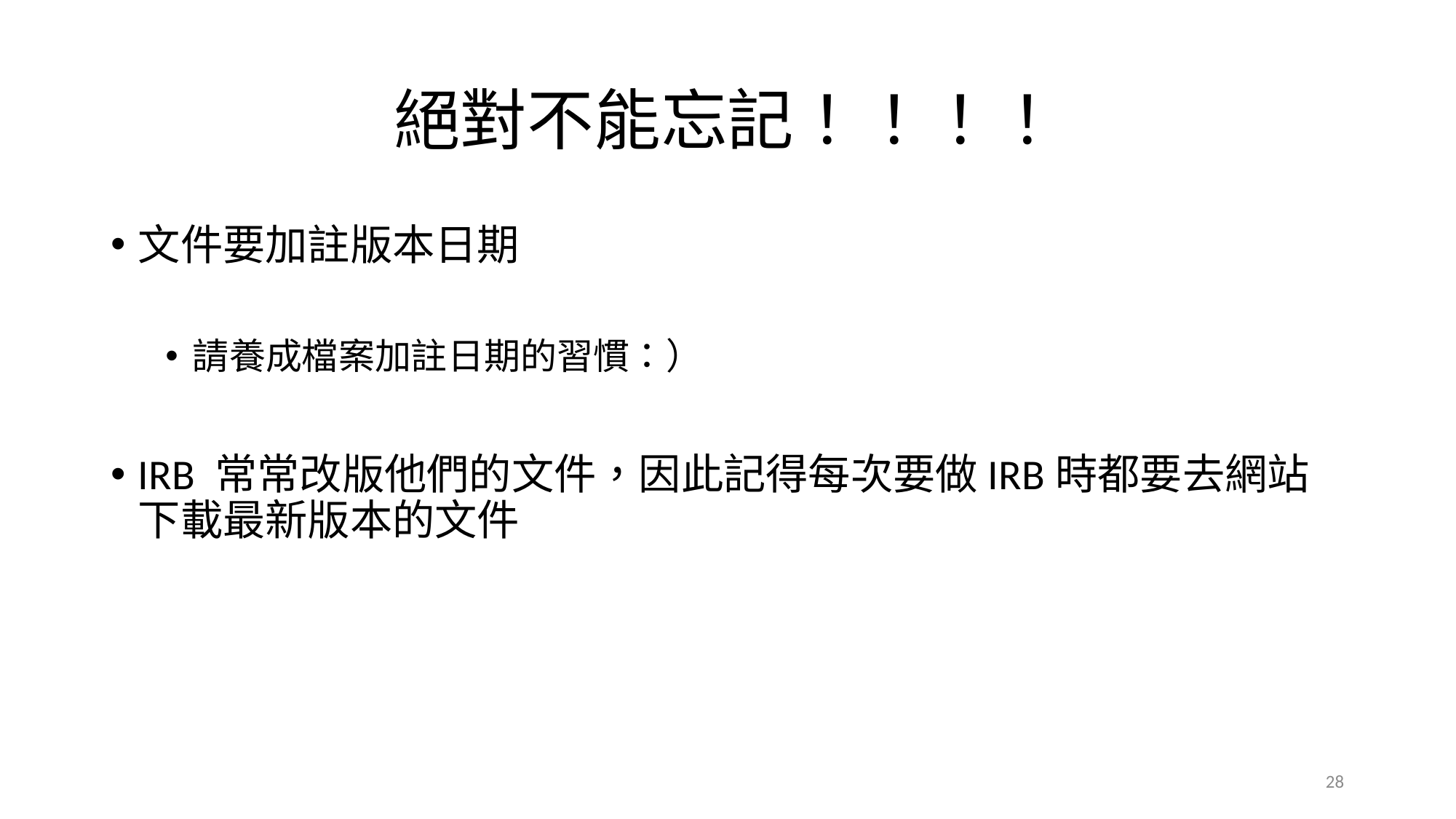

# 絕對不能忘記！！！！
文件要加註版本日期

請養成檔案加註日期的習慣：）

IRB 常常改版他們的文件，因此記得每次要做IRB時都要去網站下載最新版本的文件
28